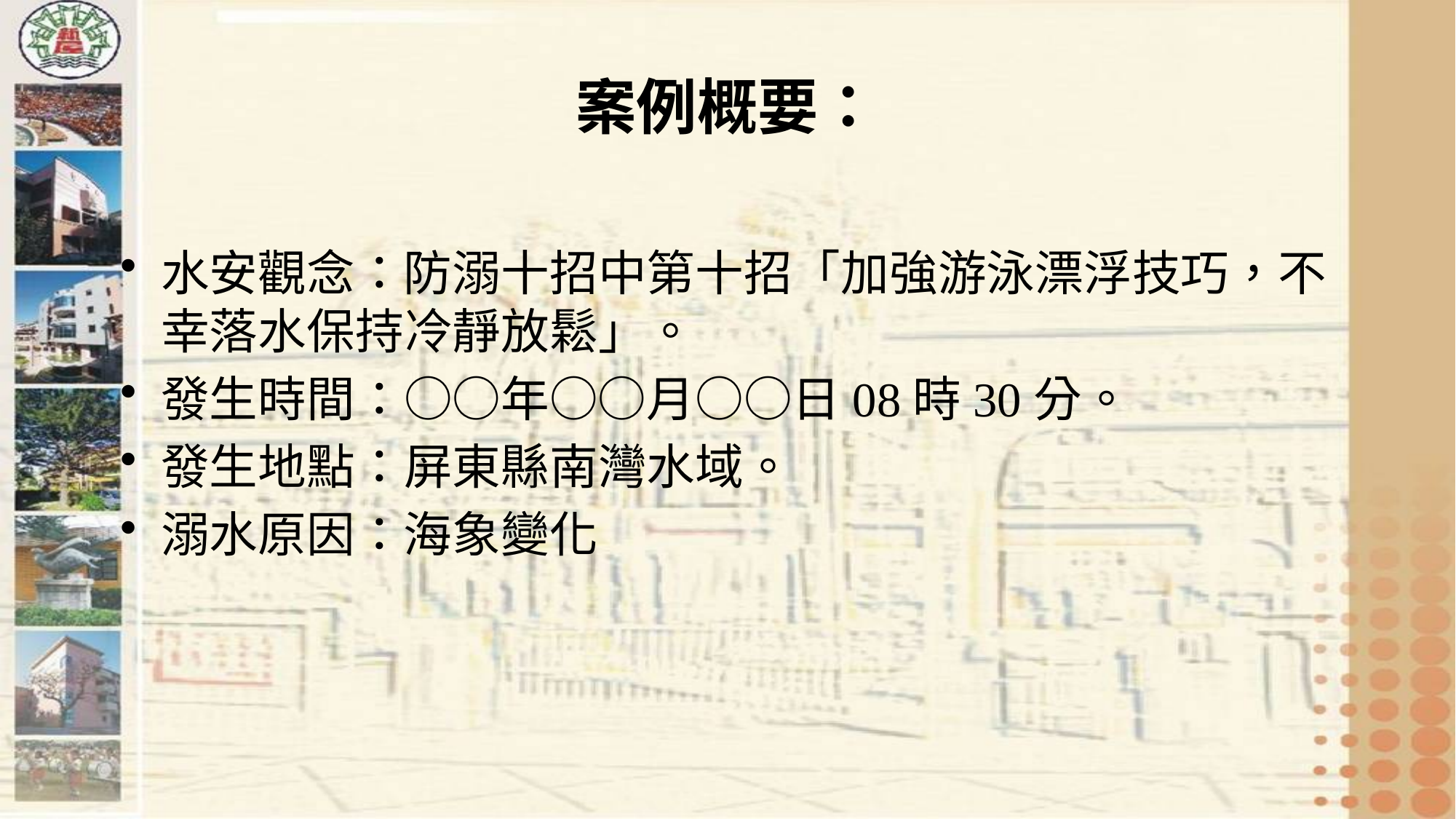

# 案例概要：
水安觀念：防溺十招中第十招「加強游泳漂浮技巧，不幸落水保持冷靜放鬆」。
發生時間：○○年○○月○○日08時30分。
發生地點：屏東縣南灣水域。
溺水原因：海象變化